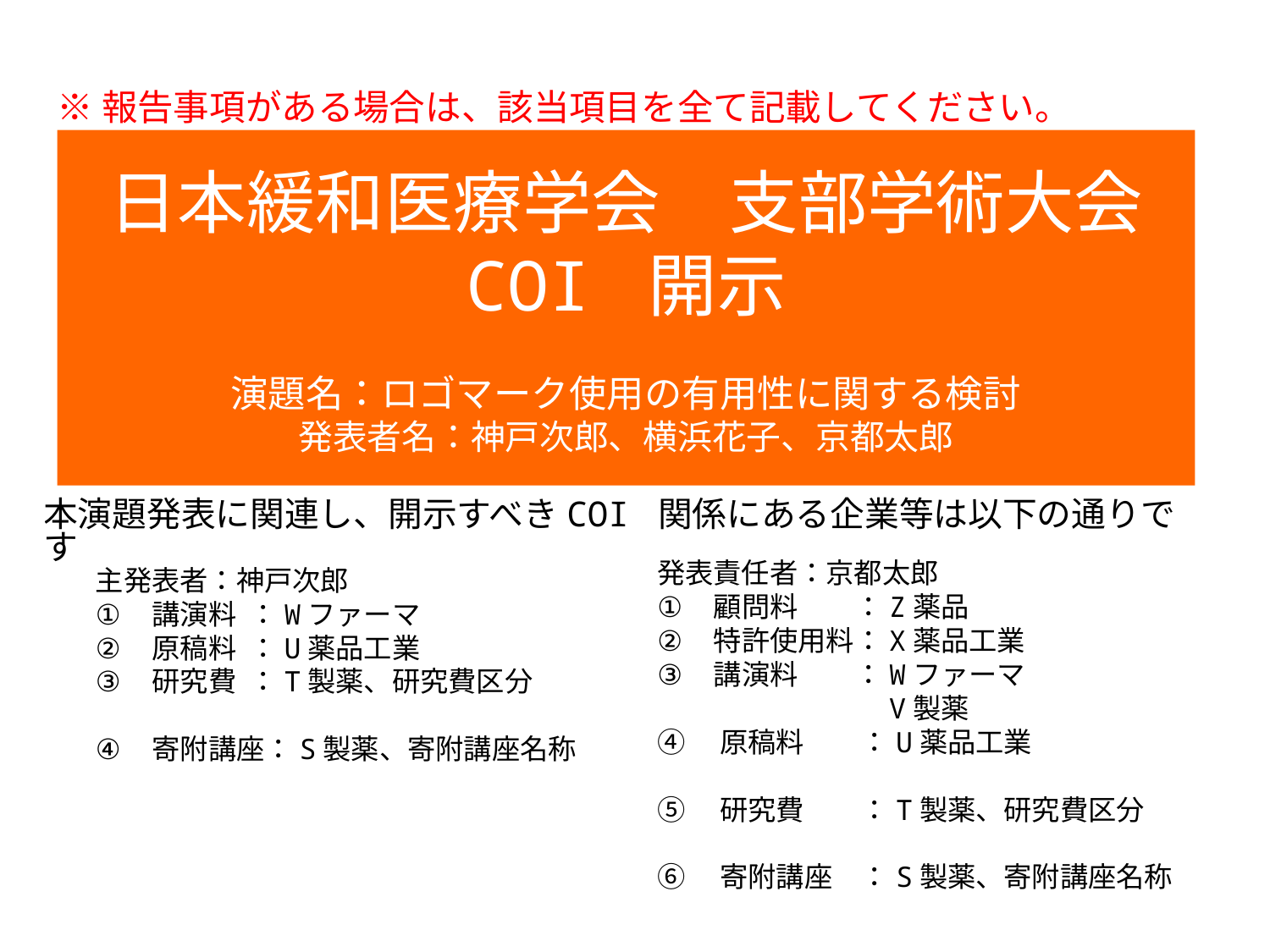

様式１－A
※報告事項がある場合は、該当項目を全て記載してください。
# 日本緩和医療学会　支部学術大会 COI 開示 演題名：ロゴマーク使用の有用性に関する検討 発表者名：神戸次郎、横浜花子、京都太郎

本演題発表に関連し、開示すべきCOI 関係にある企業等は以下の通りです
発表責任者：京都太郎
顧問料　　：Z薬品
特許使用料：X薬品工業
講演料　　：Wファーマ
　　　　　　　　V製薬
④　原稿料　　：U薬品工業
⑤　研究費　　：T製薬、研究費区分
⑥　寄附講座　：S製薬、寄附講座名称

主発表者：神戸次郎
講演料  ：Wファーマ
原稿料  ：U薬品工業
研究費  ：T製薬、研究費区分
寄附講座：S製薬、寄附講座名称